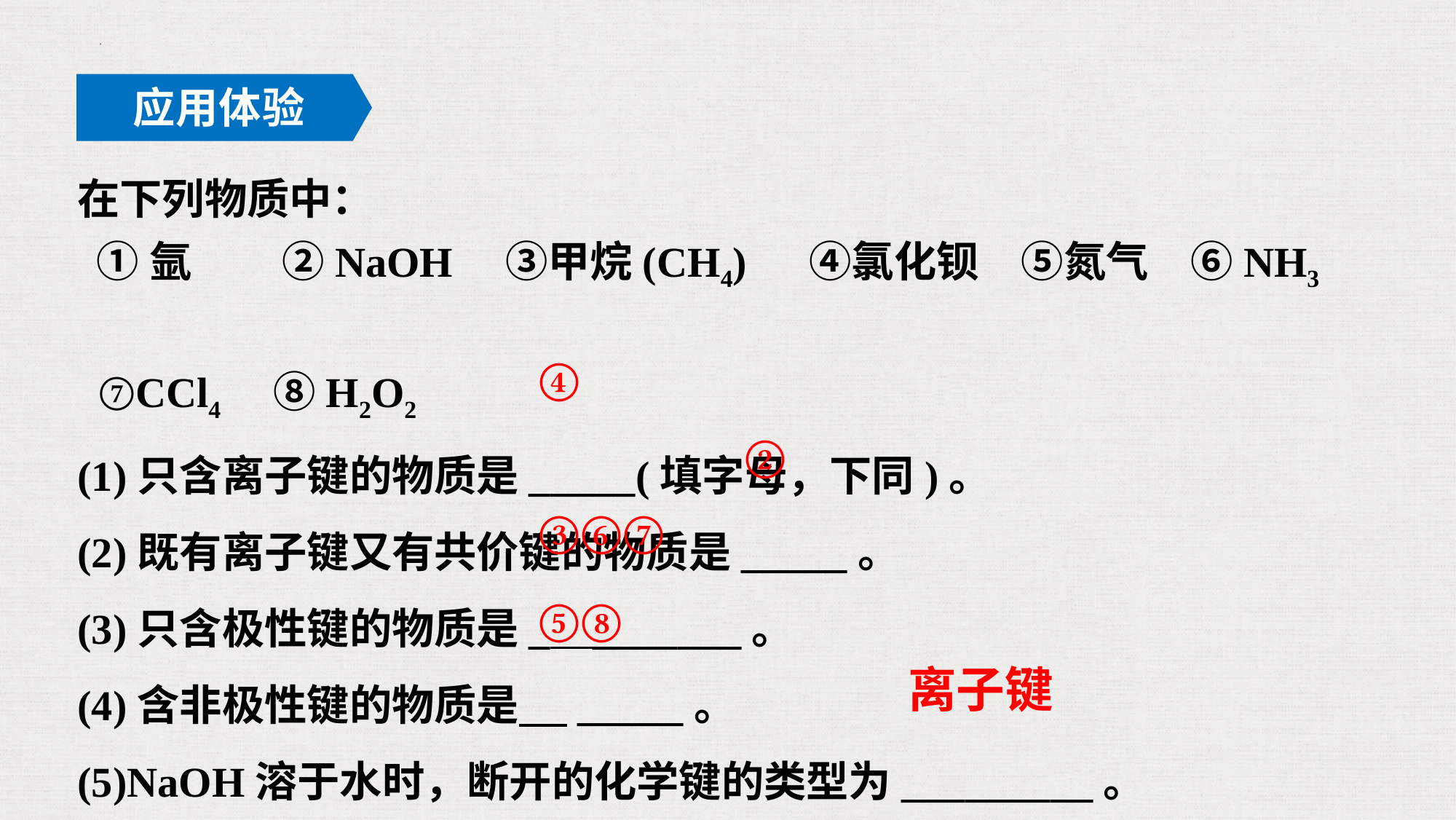

应用体验
在下列物质中：
  ①氩　     ②NaOH　③甲烷(CH4)　 ④氯化钡　⑤氮气　⑥NH3
  ⑦CCl4　⑧H2O2
(1)只含离子键的物质是_____(填字母，下同)。
(2)既有离子键又有共价键的物质是_____。
(3)只含极性键的物质是_    _______。
(4)含非极性键的物质是     _____。
(5)NaOH溶于水时，断开的化学键的类型为_________。
④
②
③⑥⑦
⑤⑧
离子键